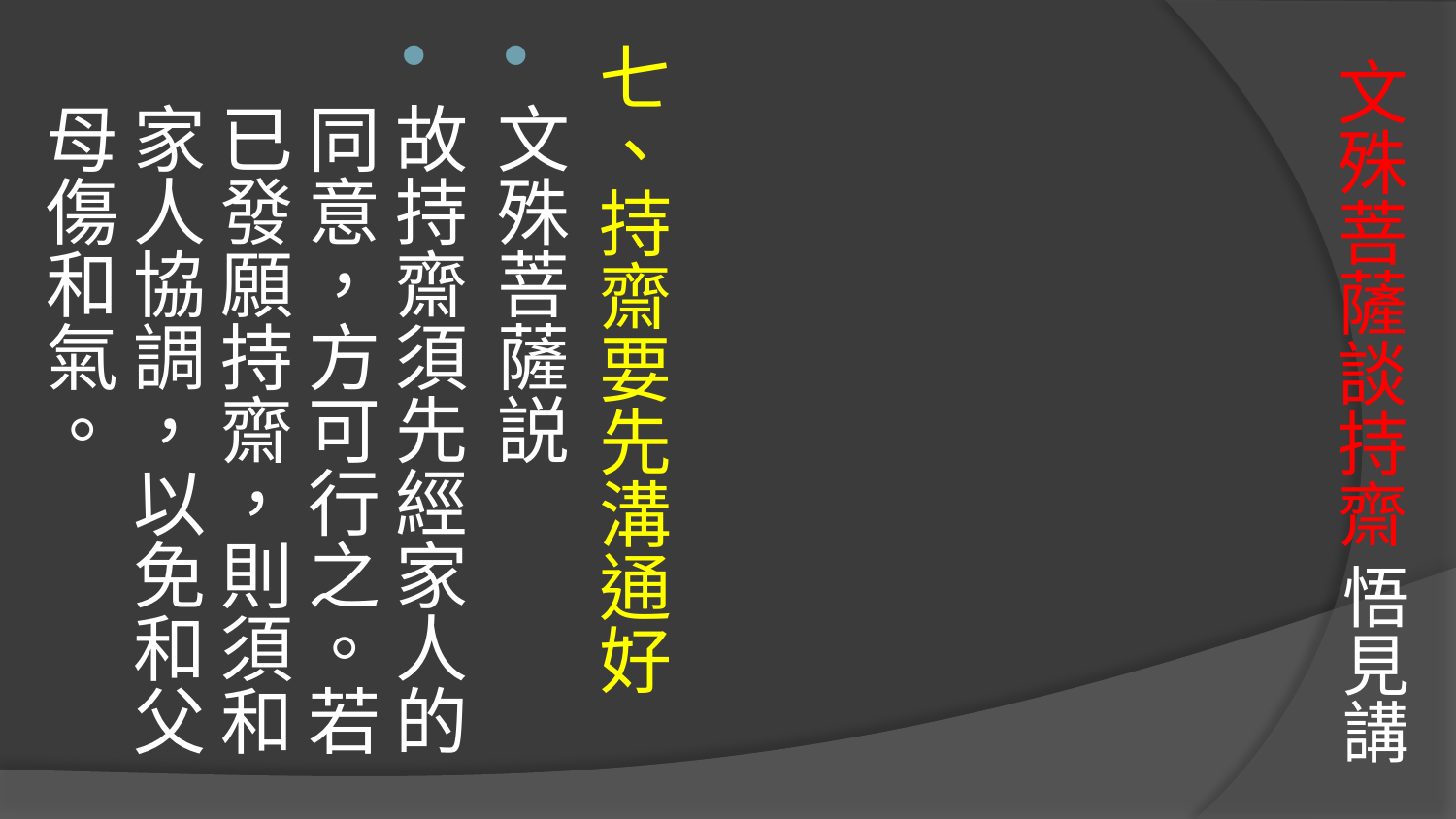

七、持齋要先溝通好
文殊菩薩説
故持齋須先經家人的同意，方可行之。若已發願持齋，則須和家人協調，以免和父母傷和氣。
# 文殊菩薩談持齋 悟見講